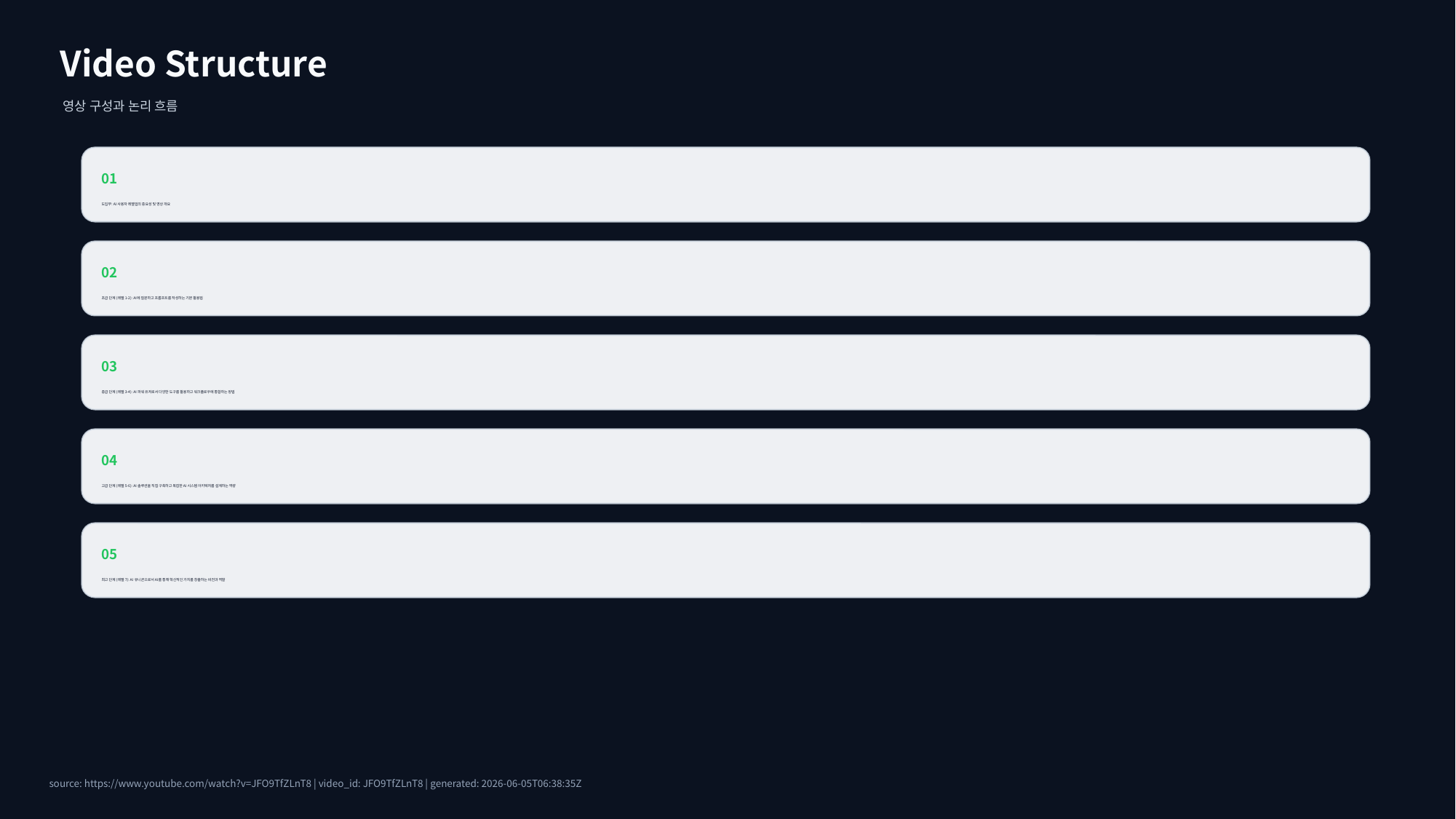

Video Structure
영상 구성과 논리 흐름

01
도입부: AI 사용자 레벨업의 중요성 및 영상 개요

02
초급 단계 (레벨 1-2): AI에 질문하고 프롬프트를 작성하는 기본 활용법

03
중급 단계 (레벨 3-4): AI 파워 유저로서 다양한 도구를 활용하고 워크플로우에 통합하는 방법

04
고급 단계 (레벨 5-6): AI 솔루션을 직접 구축하고 복잡한 AI 시스템 아키텍처를 설계하는 역량

05
최고 단계 (레벨 7): AI 유니콘으로서 AI를 통해 혁신적인 가치를 창출하는 비전과 역할
source: https://www.youtube.com/watch?v=JFO9TfZLnT8 | video_id: JFO9TfZLnT8 | generated: 2026-06-05T06:38:35Z